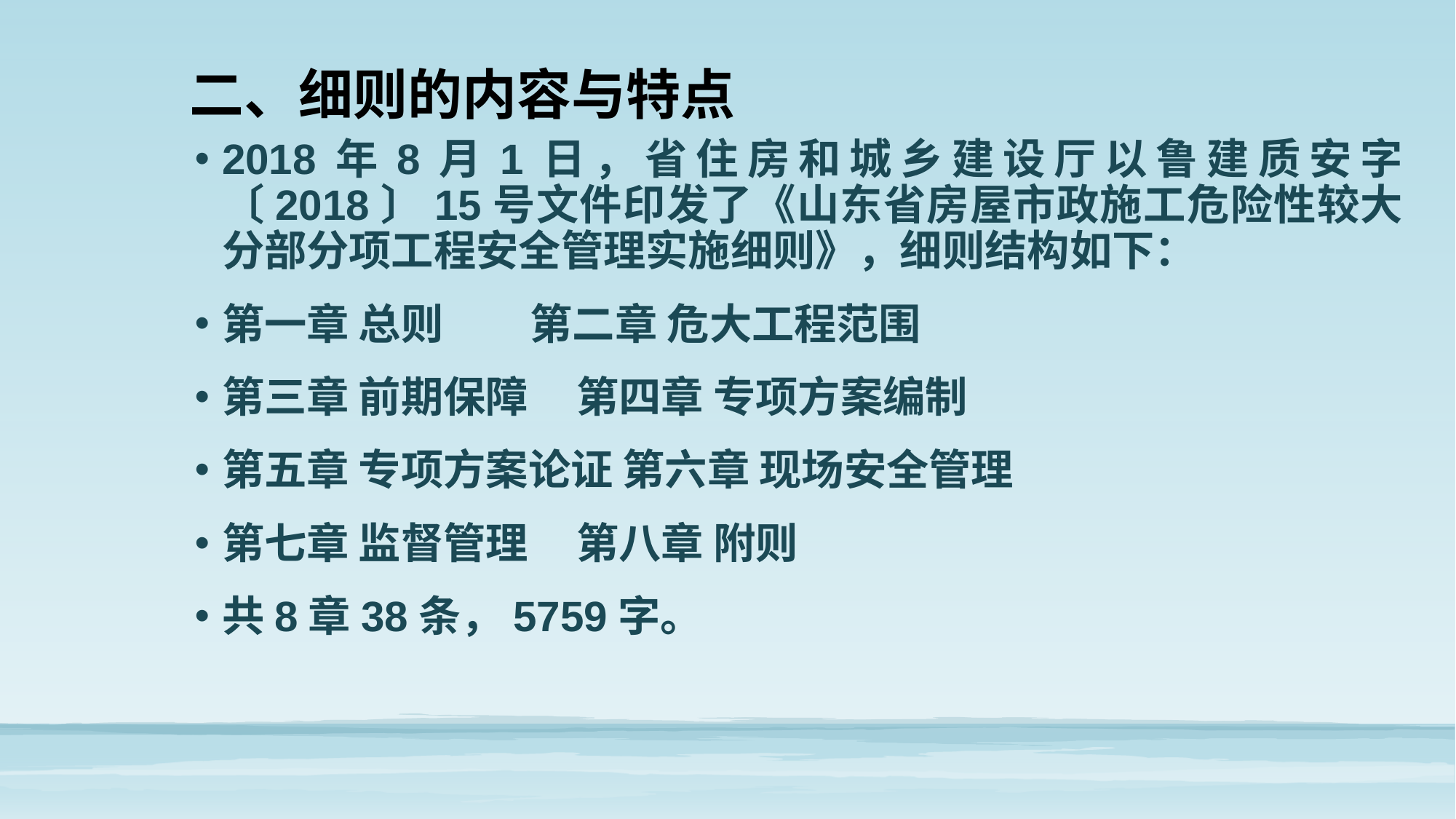

二、细则的内容与特点
2018年8月1日，省住房和城乡建设厅以鲁建质安字〔2018〕15号文件印发了《山东省房屋市政施工危险性较大分部分项工程安全管理实施细则》，细则结构如下：
第一章 总则         第二章 危大工程范围
第三章 前期保障     第四章 专项方案编制
第五章 专项方案论证 第六章 现场安全管理
第七章 监督管理     第八章 附则
共8章38条，5759字。